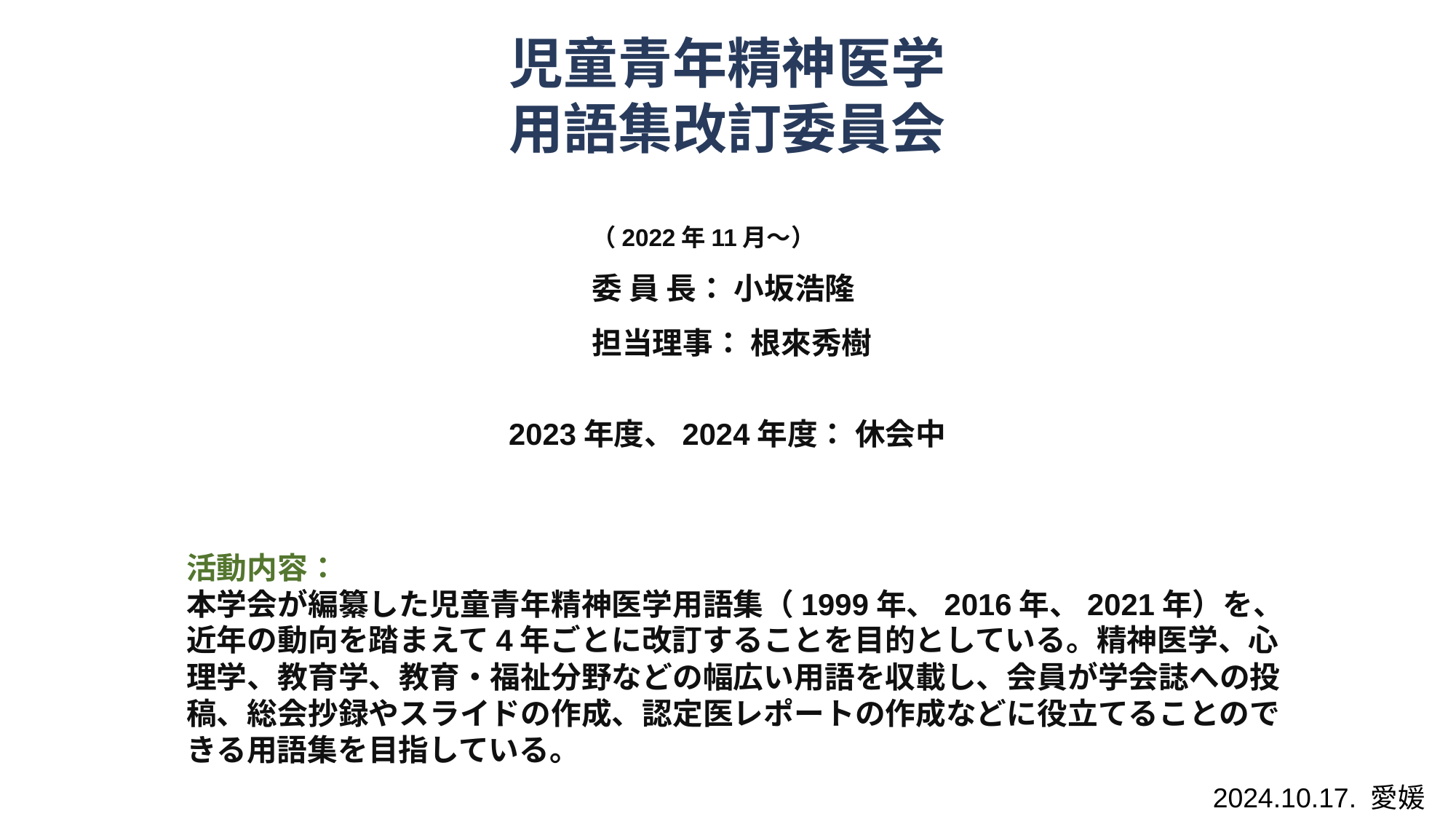

児童青年精神医学
用語集改訂委員会
（2022年11月～）
委 員 長： 小坂浩隆
担当理事： 根來秀樹
2023年度、2024年度： 休会中
活動内容：
本学会が編纂した児童青年精神医学用語集（1999年、2016年、2021年）を、近年の動向を踏まえて4年ごとに改訂することを目的としている。精神医学、心理学、教育学、教育・福祉分野などの幅広い用語を収載し、会員が学会誌への投稿、総会抄録やスライドの作成、認定医レポートの作成などに役立てることのできる用語集を目指している。
2024.10.17. 愛媛